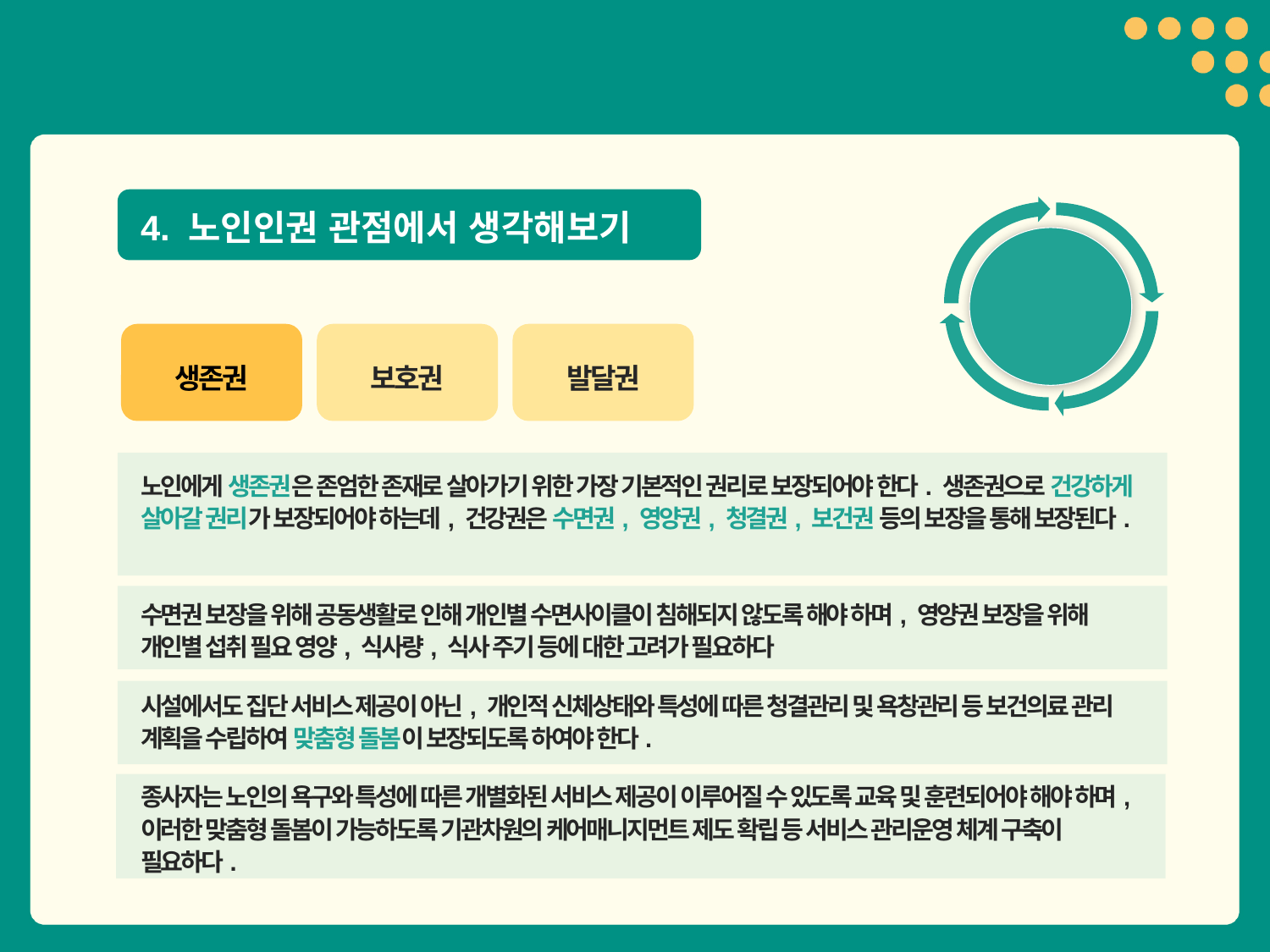

4. 노인인권 관점에서 생각해보기

인권 관점

생존권
보호권
발달권
노인에게 생존권은 존엄한 존재로 살아가기 위한 가장 기본적인 권리로 보장되어야 한다. 생존권으로 건강하게 살아갈 권리가 보장되어야 하는데, 건강권은 수면권, 영양권, 청결권, 보건권 등의 보장을 통해 보장된다.
수면권 보장을 위해 공동생활로 인해 개인별 수면사이클이 침해되지 않도록 해야 하며, 영양권 보장을 위해 개인별 섭취 필요 영양, 식사량, 식사 주기 등에 대한 고려가 필요하다
시설에서도 집단 서비스 제공이 아닌, 개인적 신체상태와 특성에 따른 청결관리 및 욕창관리 등 보건의료 관리 계획을 수립하여 맞춤형 돌봄이 보장되도록 하여야 한다.
종사자는 노인의 욕구와 특성에 따른 개별화된 서비스 제공이 이루어질 수 있도록 교육 및 훈련되어야 해야 하며, 이러한 맞춤형 돌봄이 가능하도록 기관차원의 케어매니지먼트 제도 확립 등 서비스 관리운영 체계 구축이 필요하다.
11